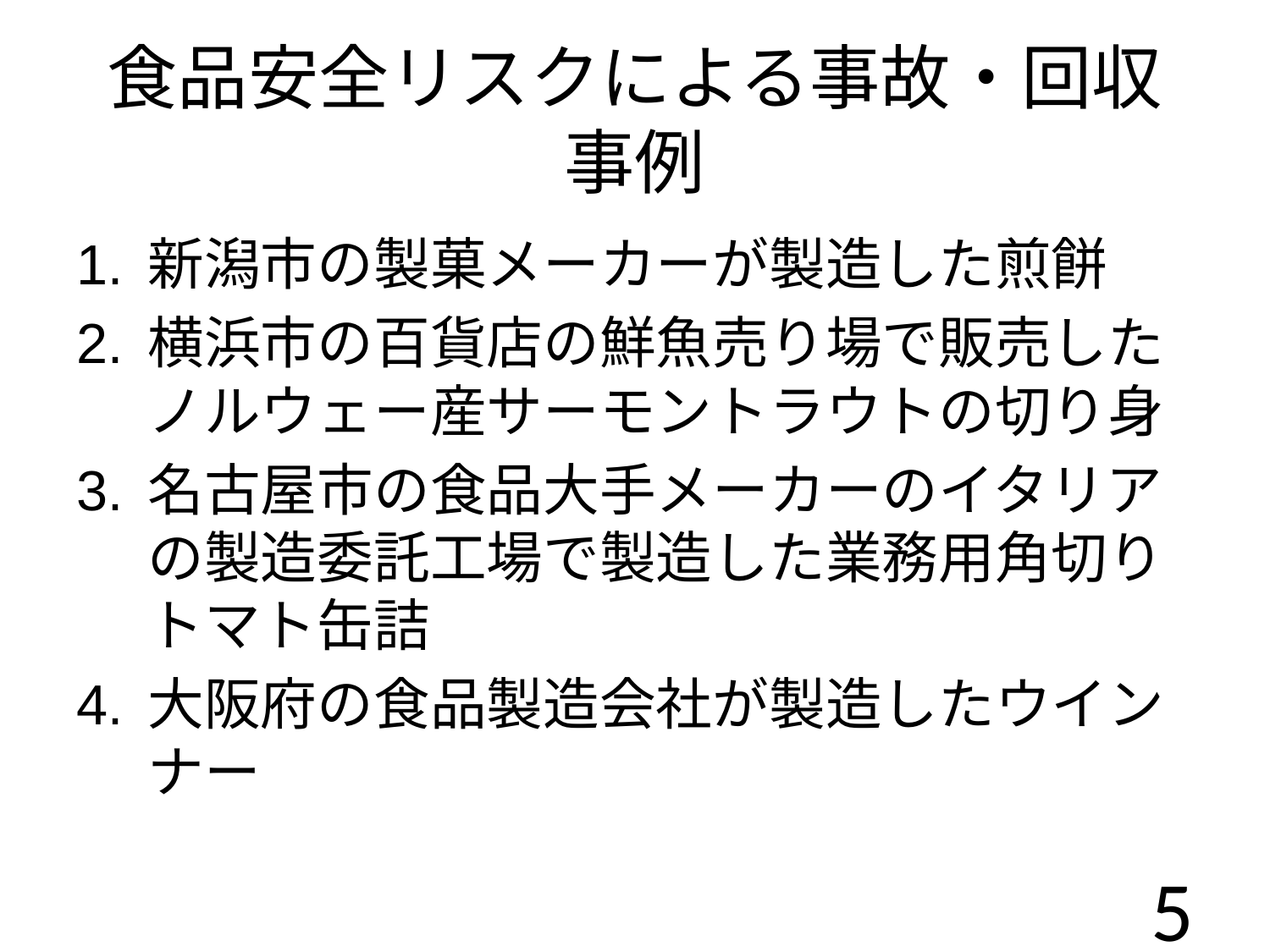

# 食品安全リスクによる事故・回収事例
新潟市の製菓メーカーが製造した煎餅
横浜市の百貨店の鮮魚売り場で販売したノルウェー産サーモントラウトの切り身
名古屋市の食品大手メーカーのイタリアの製造委託工場で製造した業務用角切りトマト缶詰
大阪府の食品製造会社が製造したウインナー

5